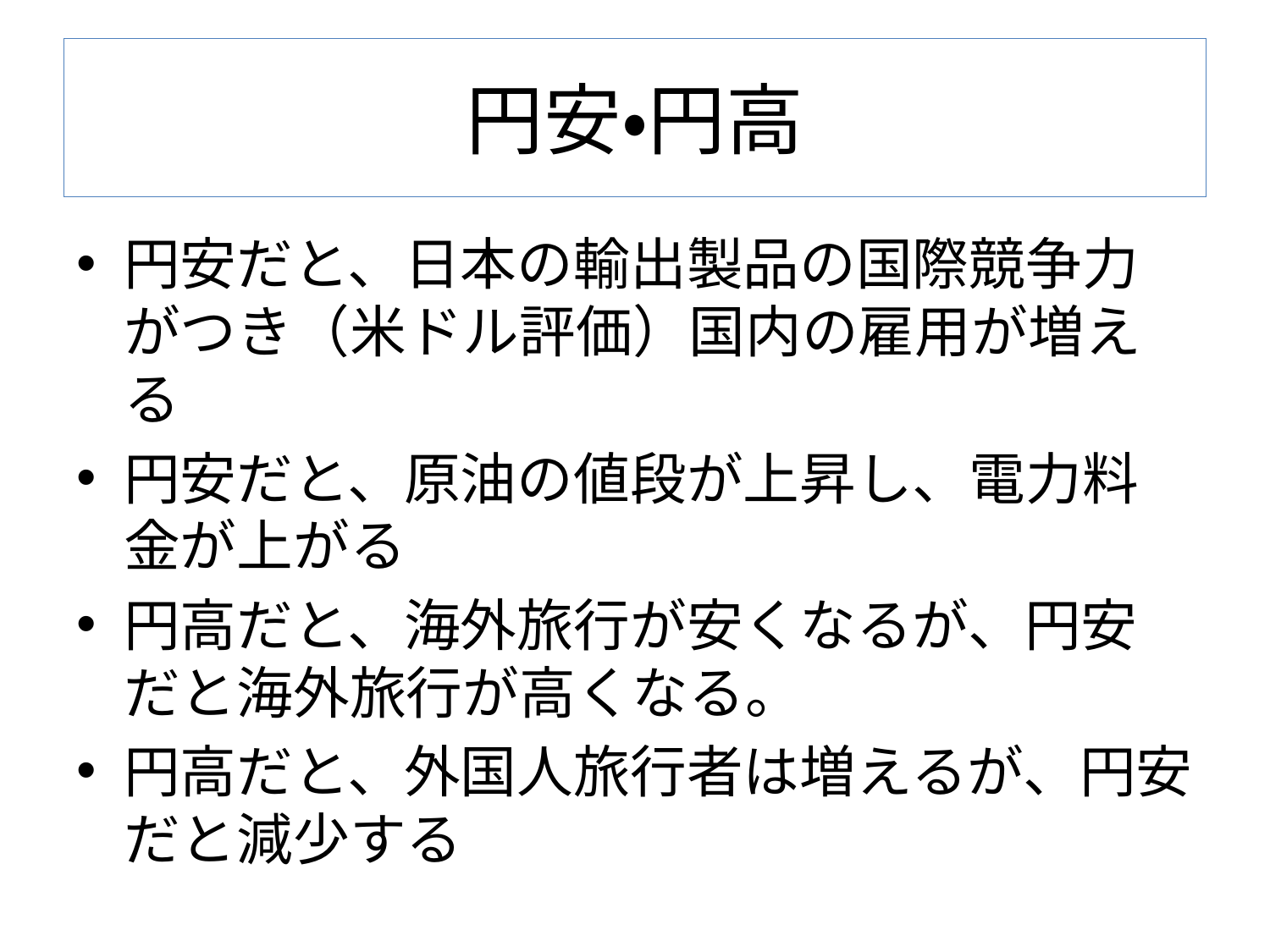

# 円安・円高
円安だと、日本の輸出製品の国際競争力がつき（米ドル評価）国内の雇用が増える
円安だと、原油の値段が上昇し、電力料金が上がる
円高だと、海外旅行が安くなるが、円安だと海外旅行が高くなる。
円高だと、外国人旅行者は増えるが、円安だと減少する